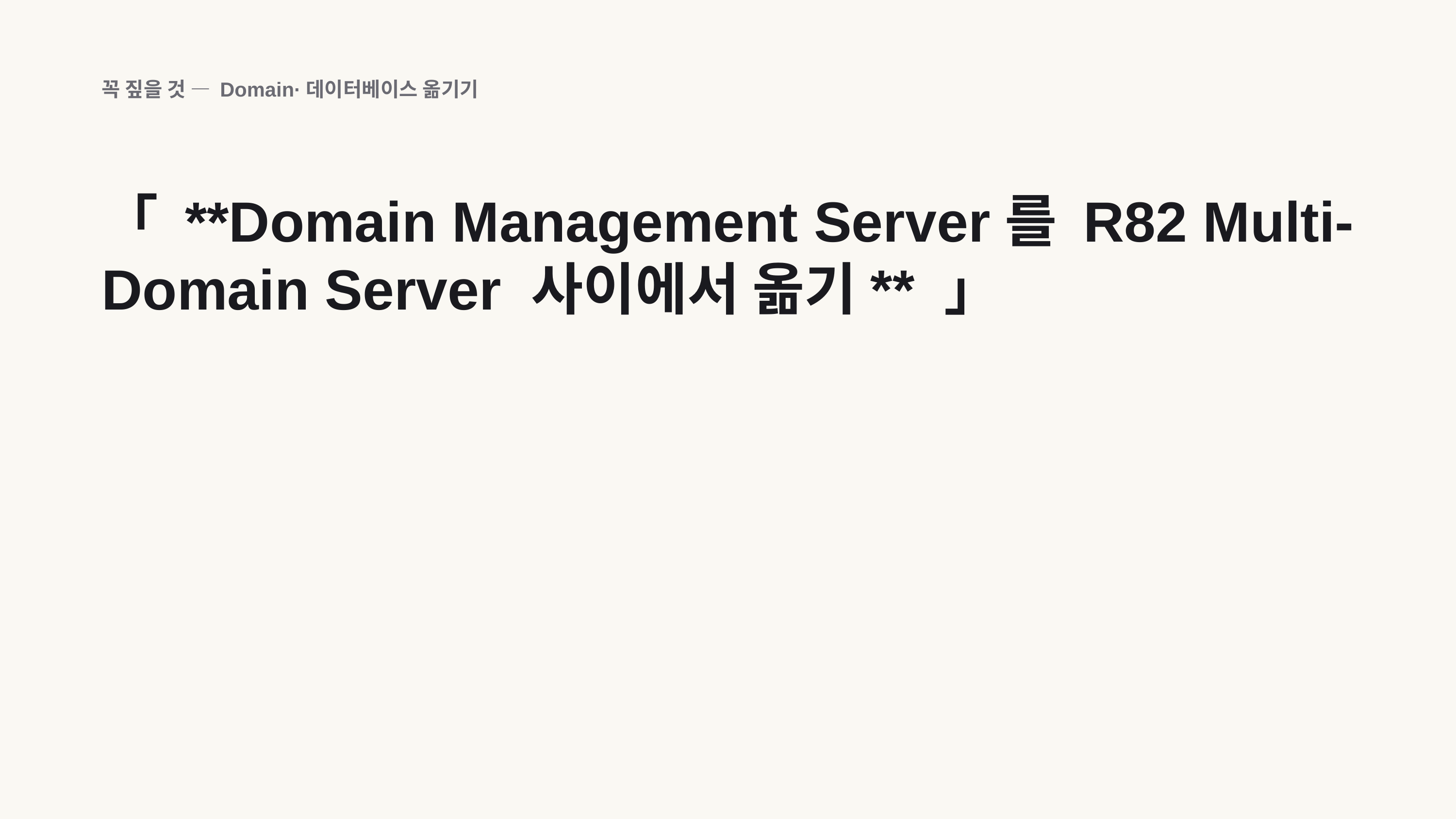

꼭 짚을 것 — Domain·데이터베이스 옮기기
「 **Domain Management Server를 R82 Multi-Domain Server 사이에서 옮기** 」